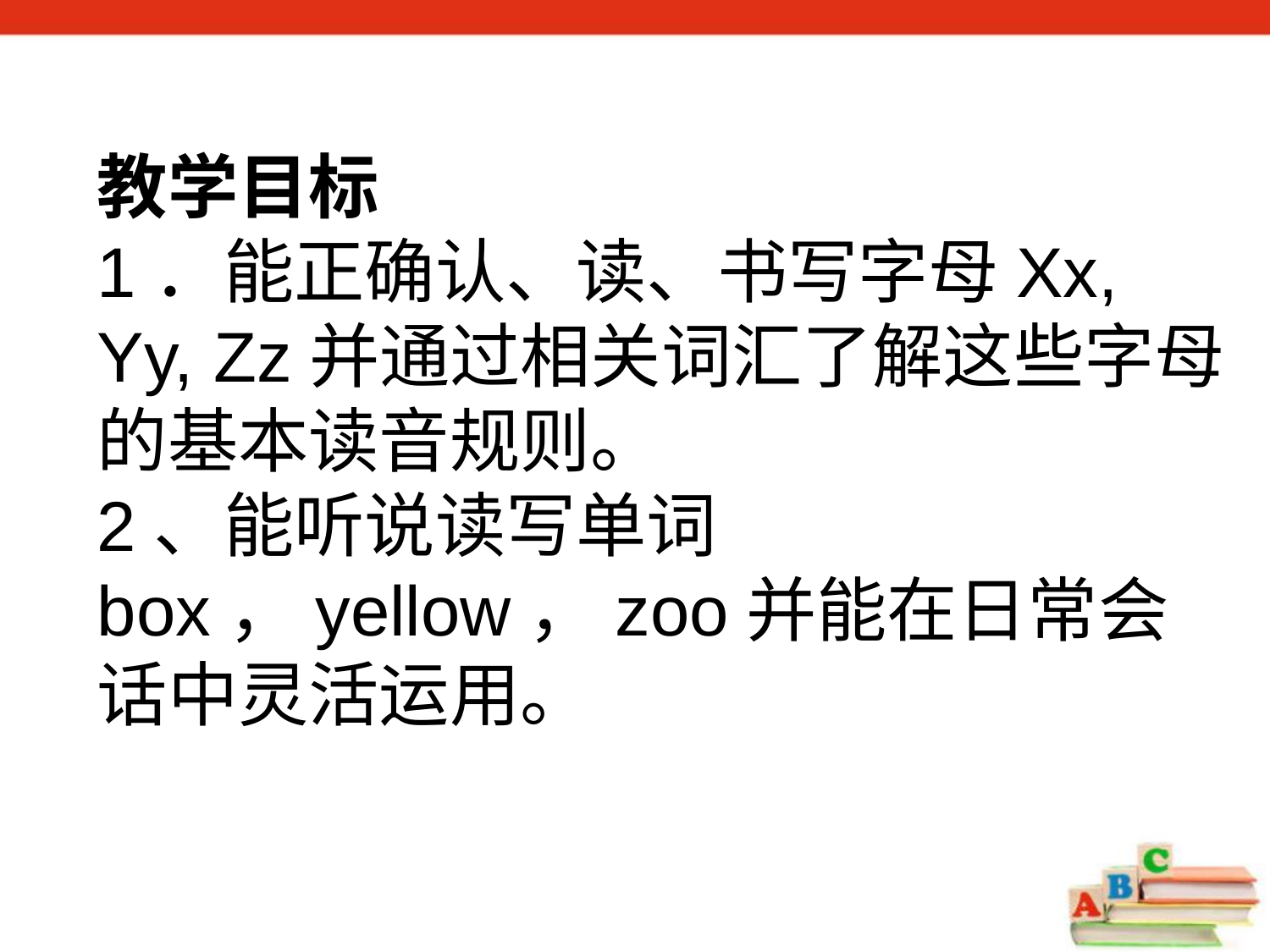

教学目标
1．能正确认、读、书写字母Xx, Yy, Zz并通过相关词汇了解这些字母的基本读音规则。
2、能听说读写单词box，yellow，zoo并能在日常会话中灵活运用。